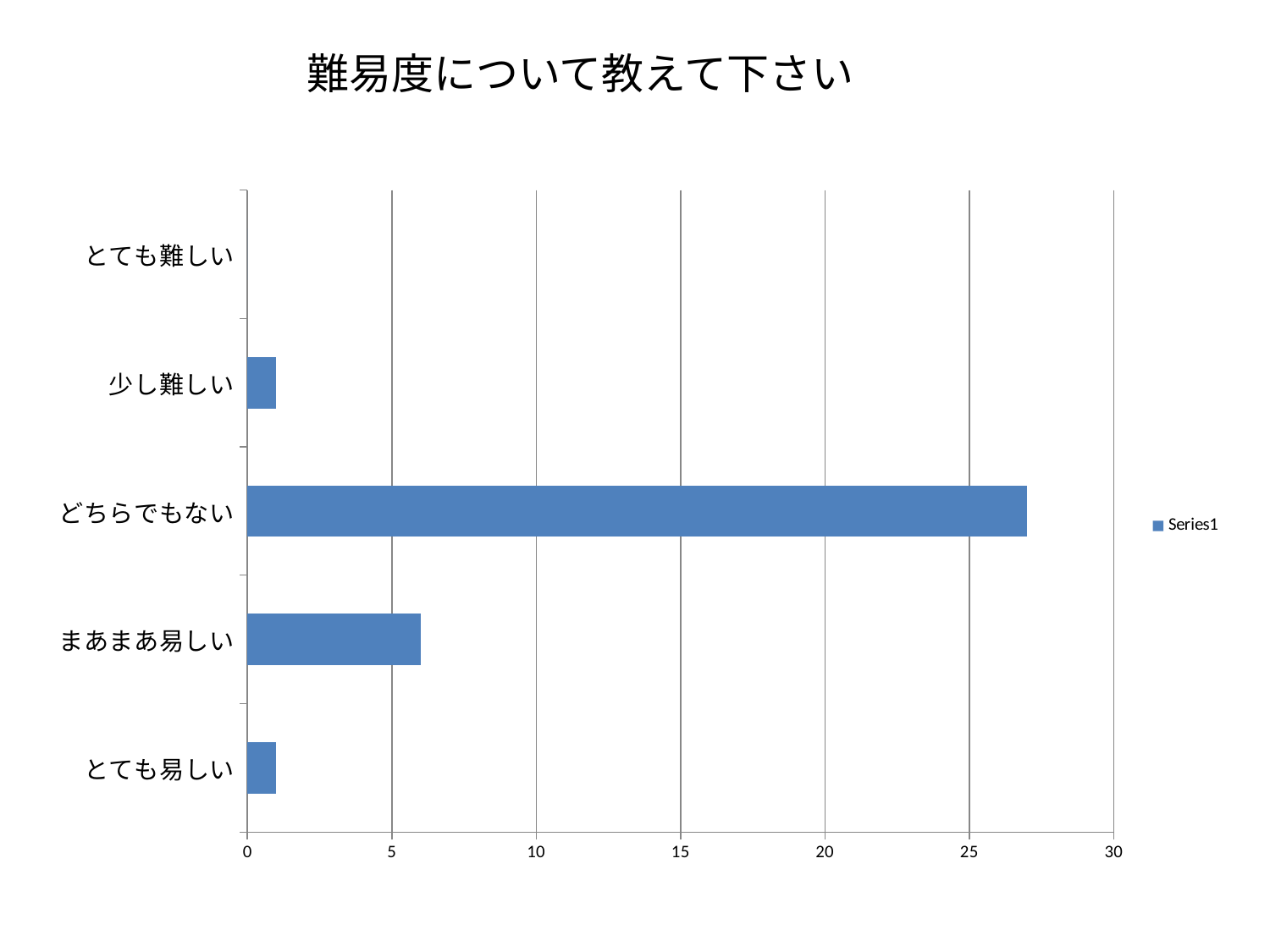

# 難易度について教えて下さい

### Chart

| Category |  |
|---|---|
| とても易しい | 1.0 |
| まあまあ易しい | 6.0 |
| どちらでもない | 27.0 |
| 少し難しい | 1.0 |
| とても難しい | 0.0 |